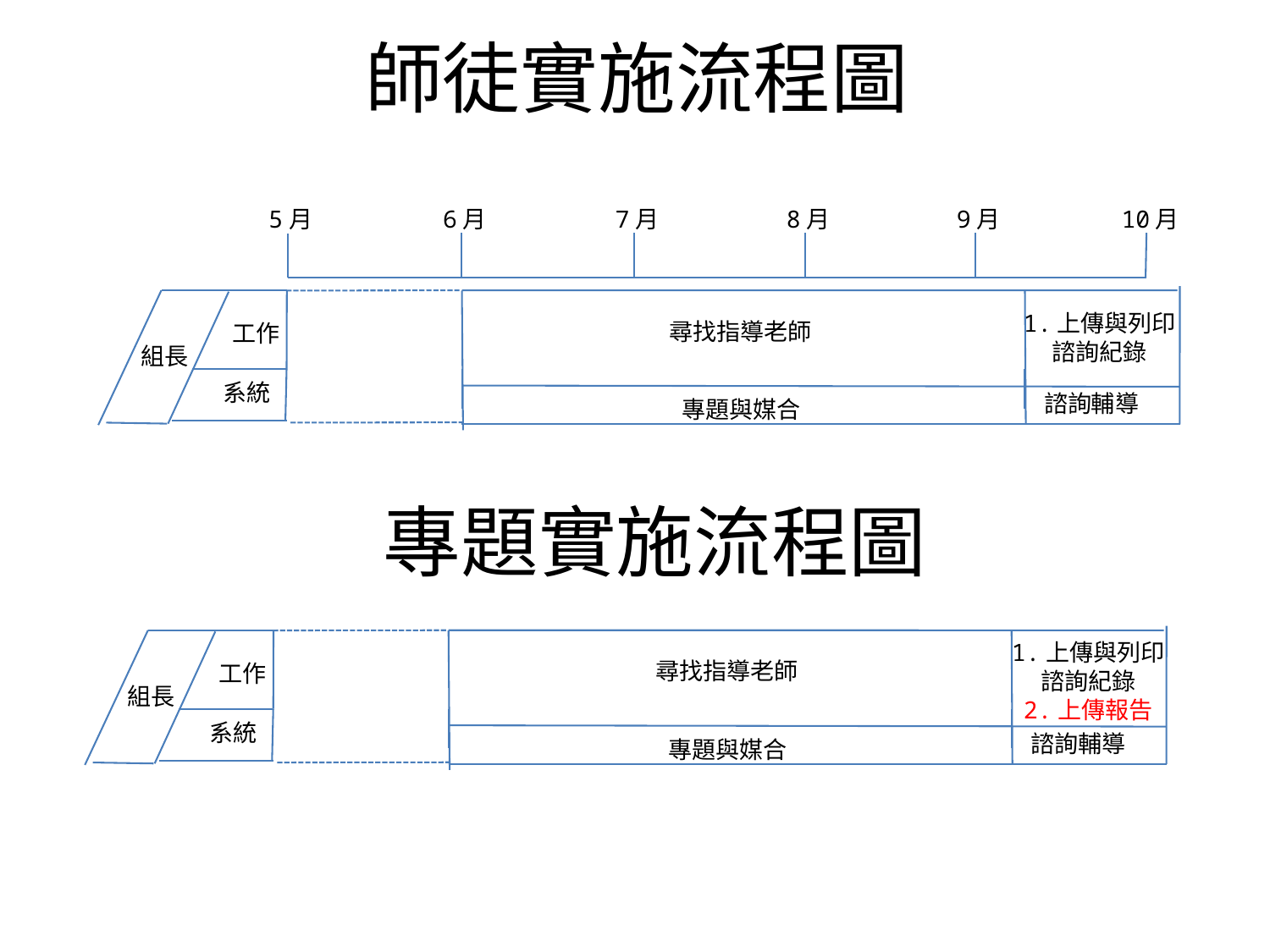

師徒實施流程圖
5月
6月
7月
8月
9月
10月
1.上傳與列印
諮詢紀錄
尋找指導老師
工作
組長
系統
諮詢輔導
專題與媒合
專題實施流程圖
1.上傳與列印
諮詢紀錄
2.上傳報告
尋找指導老師
工作
組長
系統
諮詢輔導
專題與媒合